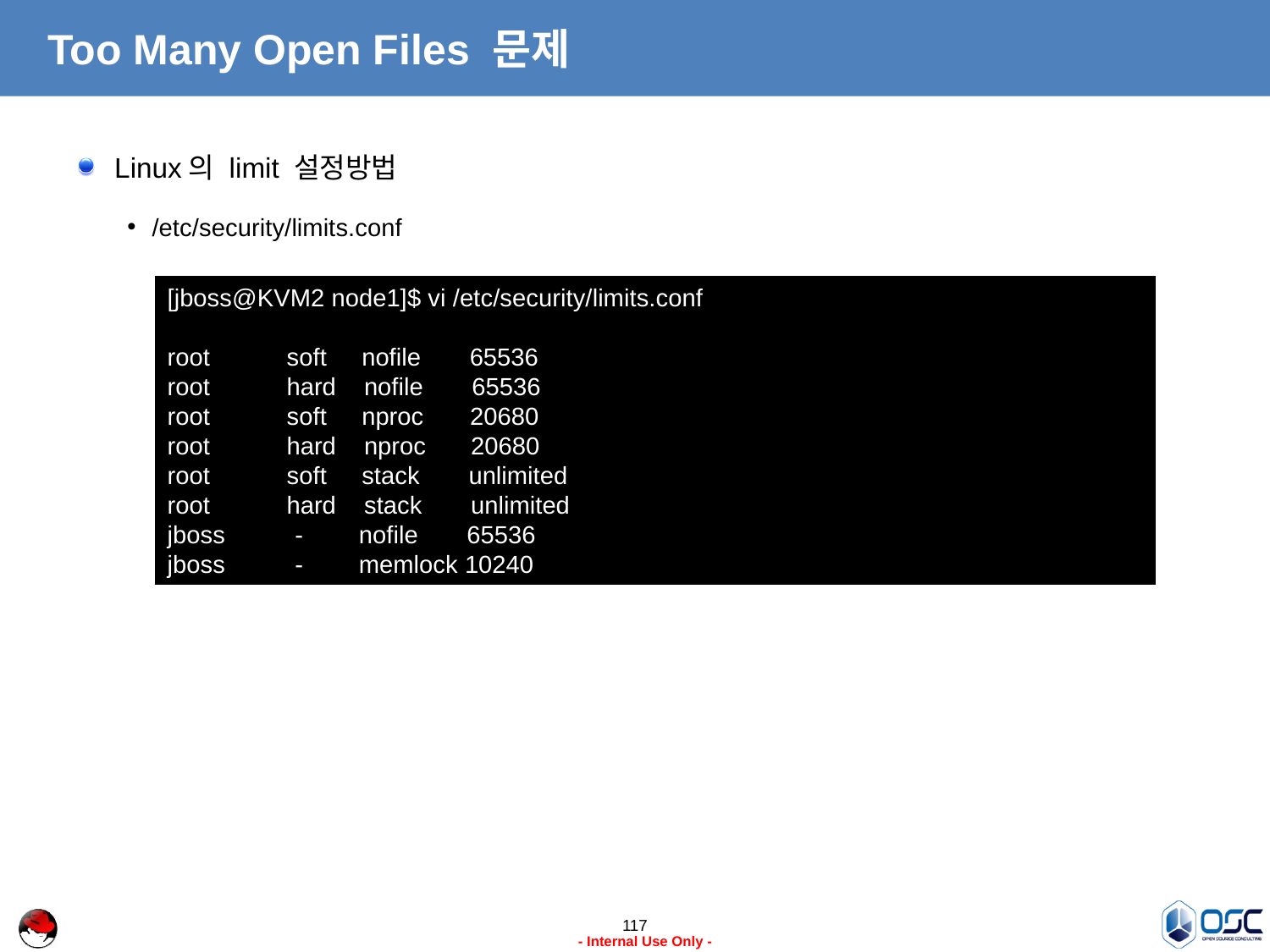

# Too Many Open Files 문제
Linux의 limit 설정방법
/etc/security/limits.conf
[jboss@KVM2 node1]$ vi /etc/security/limits.conf

root           soft     nofile       65536
root           hard    nofile       65536
root           soft     nproc       20680
root           hard    nproc       20680
root           soft     stack       unlimited
root           hard    stack       unlimited
jboss          -        nofile       65536
jboss          -        memlock 10240